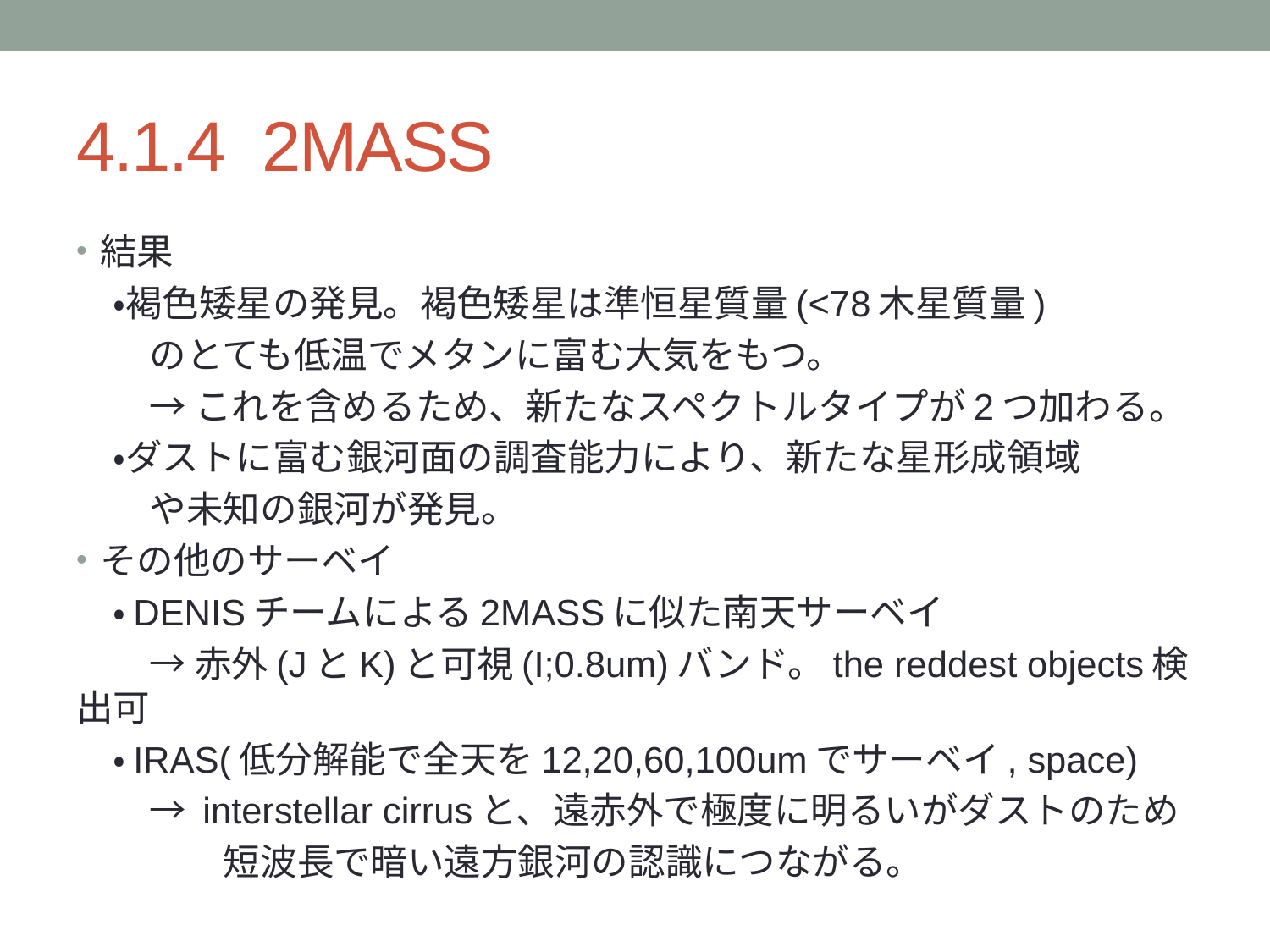

# 4.1.4  2MASS
結果
　・褐色矮星の発見。褐色矮星は準恒星質量(<78木星質量)
　　のとても低温でメタンに富む大気をもつ。
　　→ これを含めるため、新たなスペクトルタイプが2つ加わる。
　・ダストに富む銀河面の調査能力により、新たな星形成領域
　　や未知の銀河が発見。
その他のサーベイ
　・DENISチームによる2MASSに似た南天サーベイ
　　→ 赤外(JとK)と可視(I;0.8um)バンド。the reddest objects検出可
　・IRAS(低分解能で全天を12,20,60,100umでサーベイ, space)
　　→ interstellar cirrusと、遠赤外で極度に明るいがダストのため
　　　　短波長で暗い遠方銀河の認識につながる。